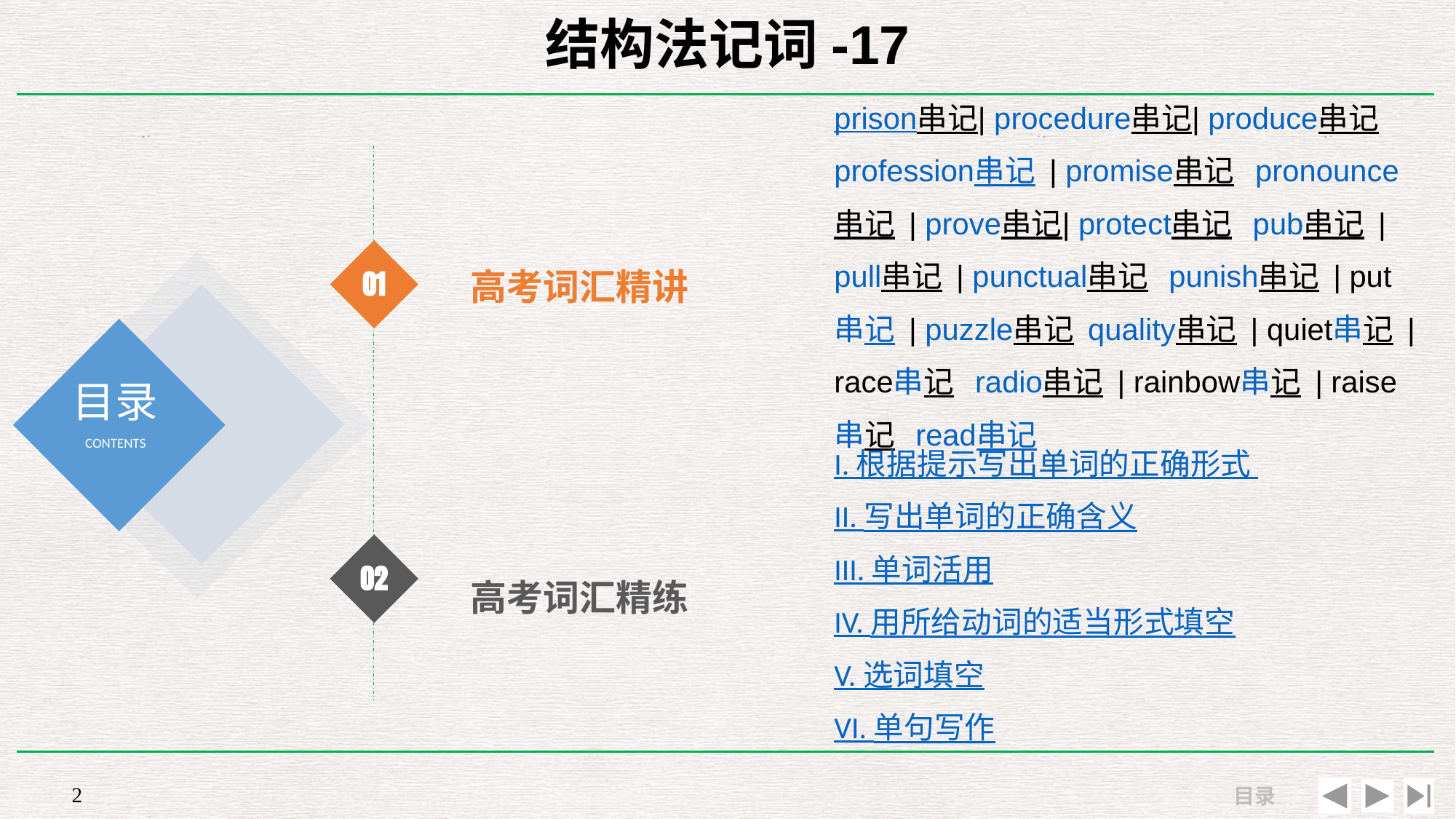

# 结构法记词-17
prison串记| procedure串记| produce串记  profession串记 | promise串记  pronounce串记 | prove串记| protect串记  pub串记 | pull串记 | punctual串记  punish串记 | put串记 | puzzle串记 quality串记 | quiet串记 | race串记  radio串记 | rainbow串记 | raise串记  read串记
高考词汇精讲
01

I. 根据提示写出单词的正确形式
II. 写出单词的正确含义
III. 单词活用
IV. 用所给动词的适当形式填空
V. 选词填空
VI. 单句写作
高考词汇精练
02